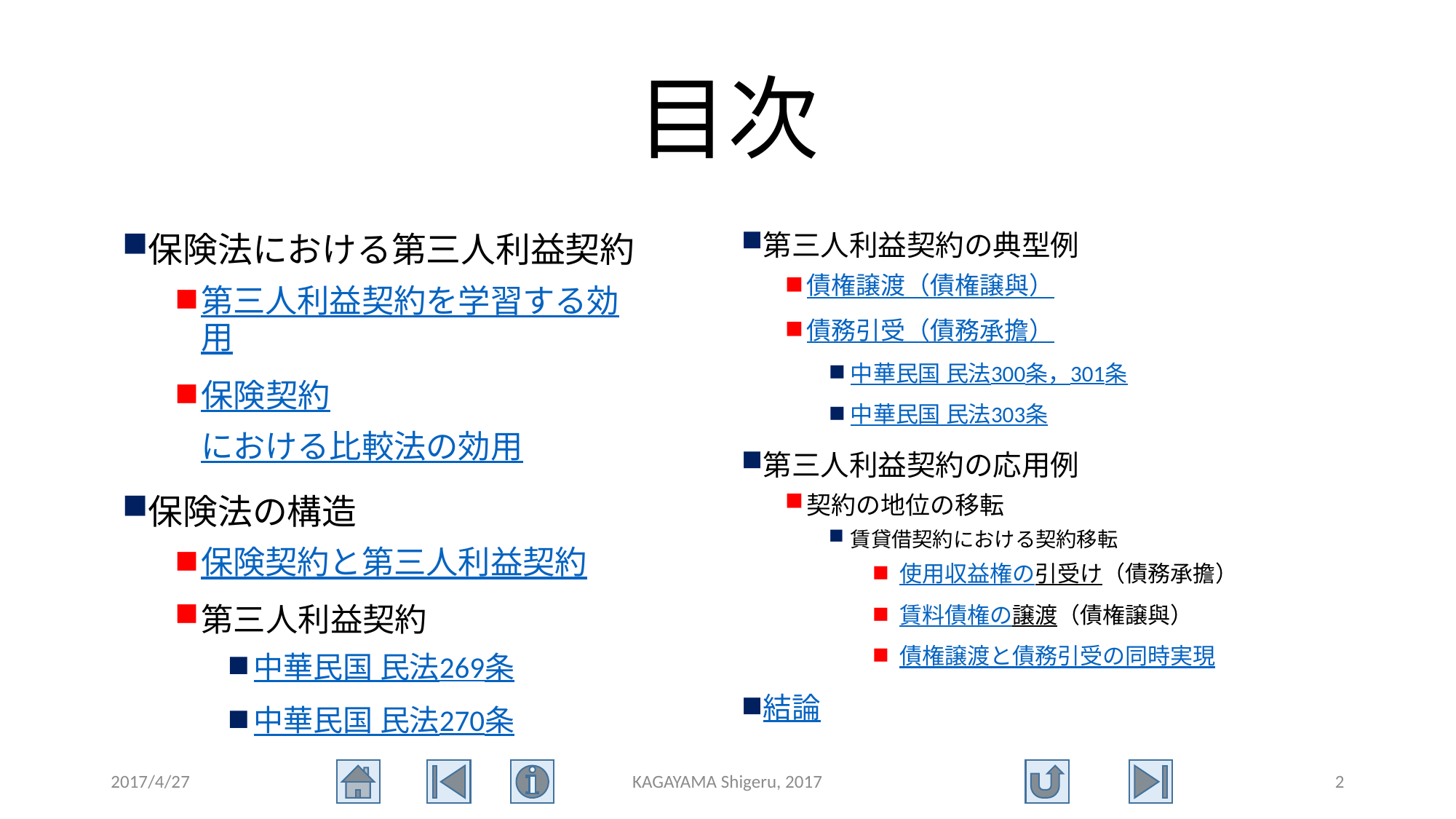

# 目次
保険法における第三人利益契約
第三人利益契約を学習する効用
保険契約における比較法の効用
保険法の構造
保険契約と第三人利益契約
第三人利益契約
中華民国 民法269条
中華民国 民法270条

第三人利益契約の典型例
債権譲渡（債権譲與）
債務引受（債務承擔）
中華民国 民法300条，301条
中華民国 民法303条
第三人利益契約の応用例
契約の地位の移転
賃貸借契約における契約移転
使用収益権の引受け（債務承擔）
賃料債権の譲渡（債権譲與）
債権譲渡と債務引受の同時実現
結論

2017/4/27
KAGAYAMA Shigeru, 2017
2